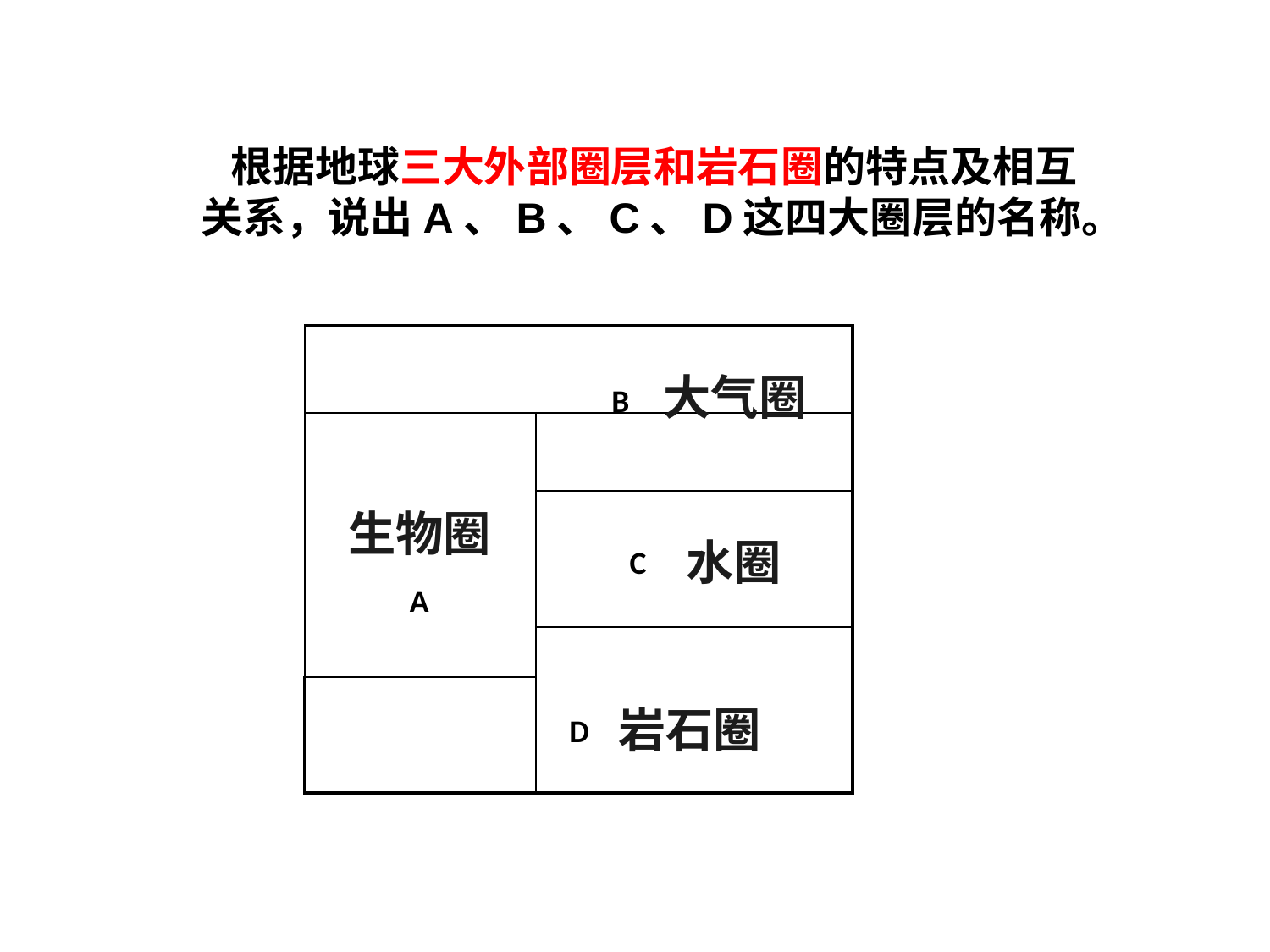

根据地球三大外部圈层和岩石圈的特点及相互关系，说出A、B、C、D这四大圈层的名称。
|  |  |
| --- | --- |
|  |  |
|  |  |
|  |  |
|  |  |
大气圈
B
生物圈
水圈
C
A
岩石圈
D